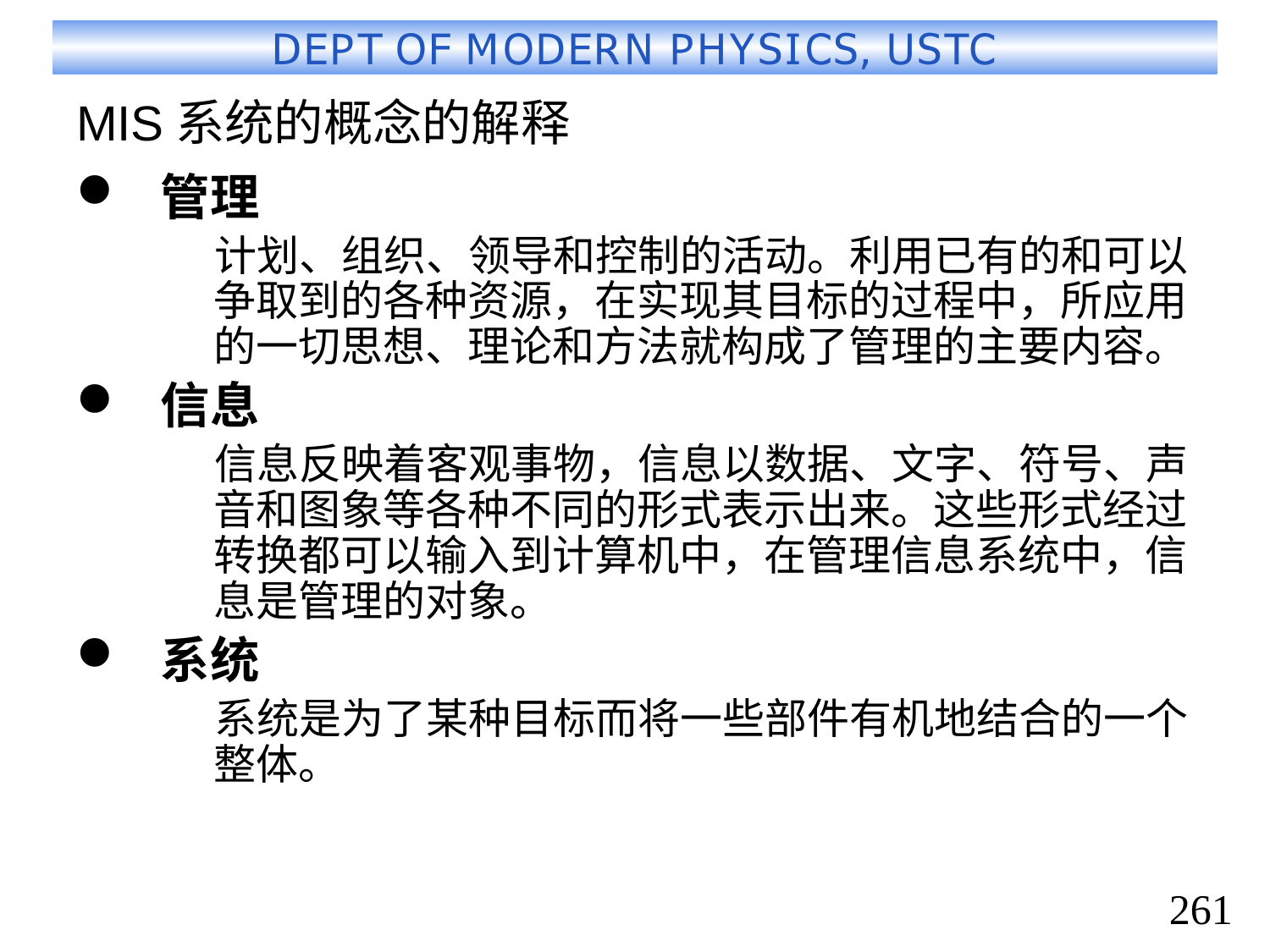

# MIS系统的概念的解释
管理
计划、组织、领导和控制的活动。利用已有的和可以争取到的各种资源，在实现其目标的过程中，所应用的一切思想、理论和方法就构成了管理的主要内容。
信息
信息反映着客观事物，信息以数据、文字、符号、声音和图象等各种不同的形式表示出来。这些形式经过转换都可以输入到计算机中，在管理信息系统中，信息是管理的对象。
系统
系统是为了某种目标而将一些部件有机地结合的一个整体。